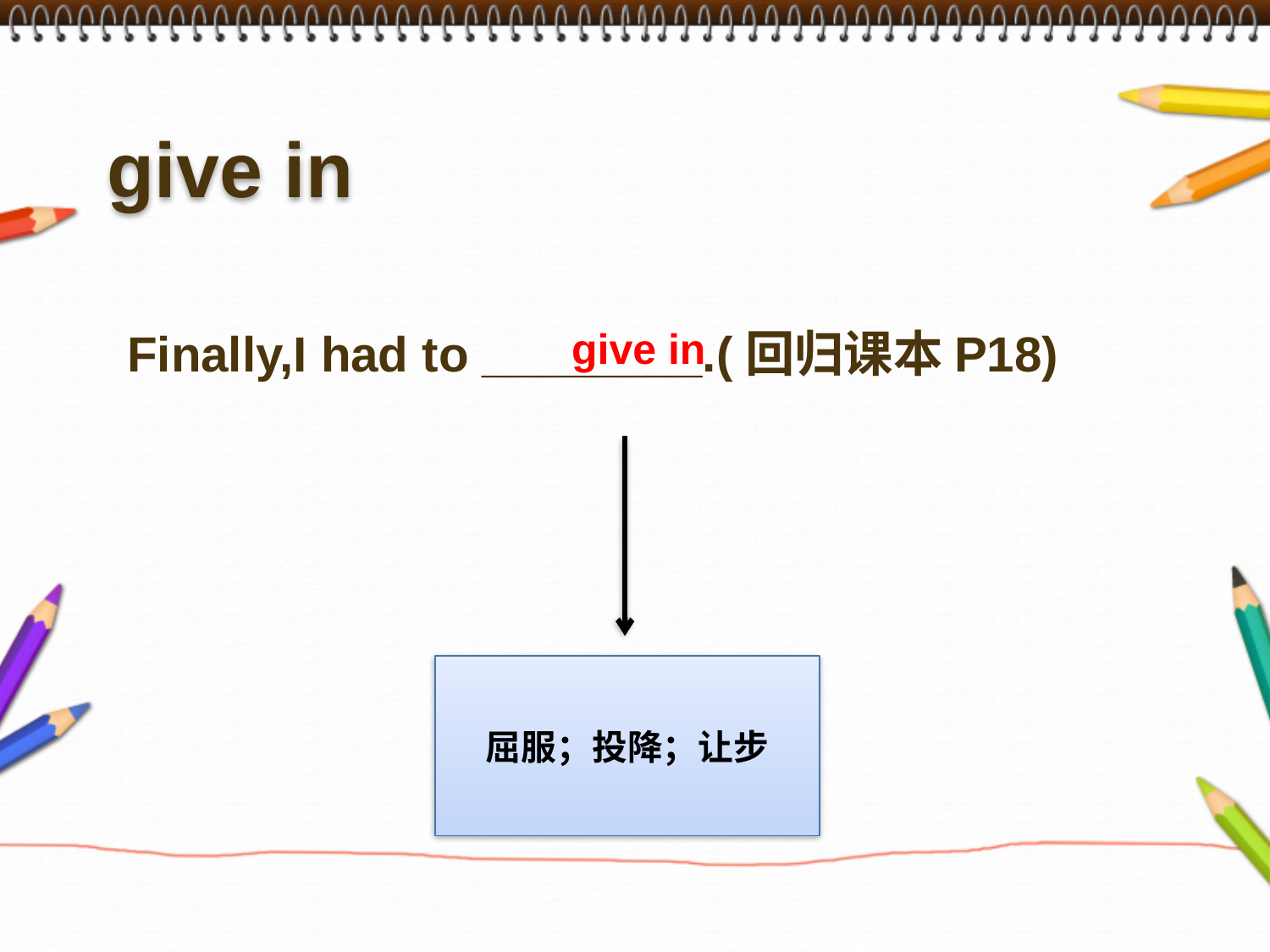

give in

Finally,I had to ________.(回归课本P18)

give in
屈服；投降；让步